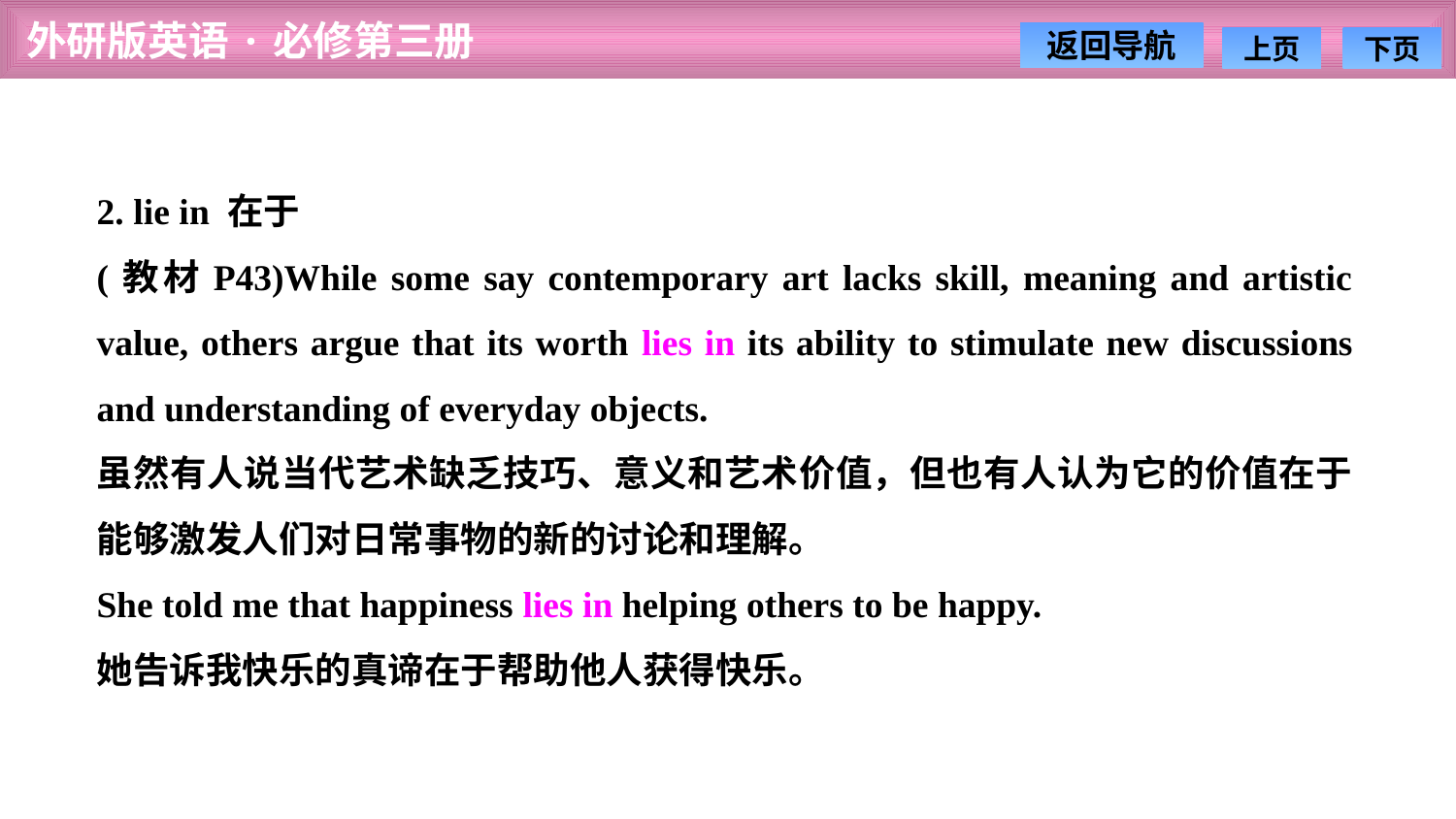

2. lie in 在于
(教材P43)While some say contemporary art lacks skill, meaning and artistic value, others argue that its worth lies in its ability to stimulate new discussions and understanding of everyday objects.
虽然有人说当代艺术缺乏技巧、意义和艺术价值，但也有人认为它的价值在于能够激发人们对日常事物的新的讨论和理解。
She told me that happiness lies in helping others to be happy.
她告诉我快乐的真谛在于帮助他人获得快乐。